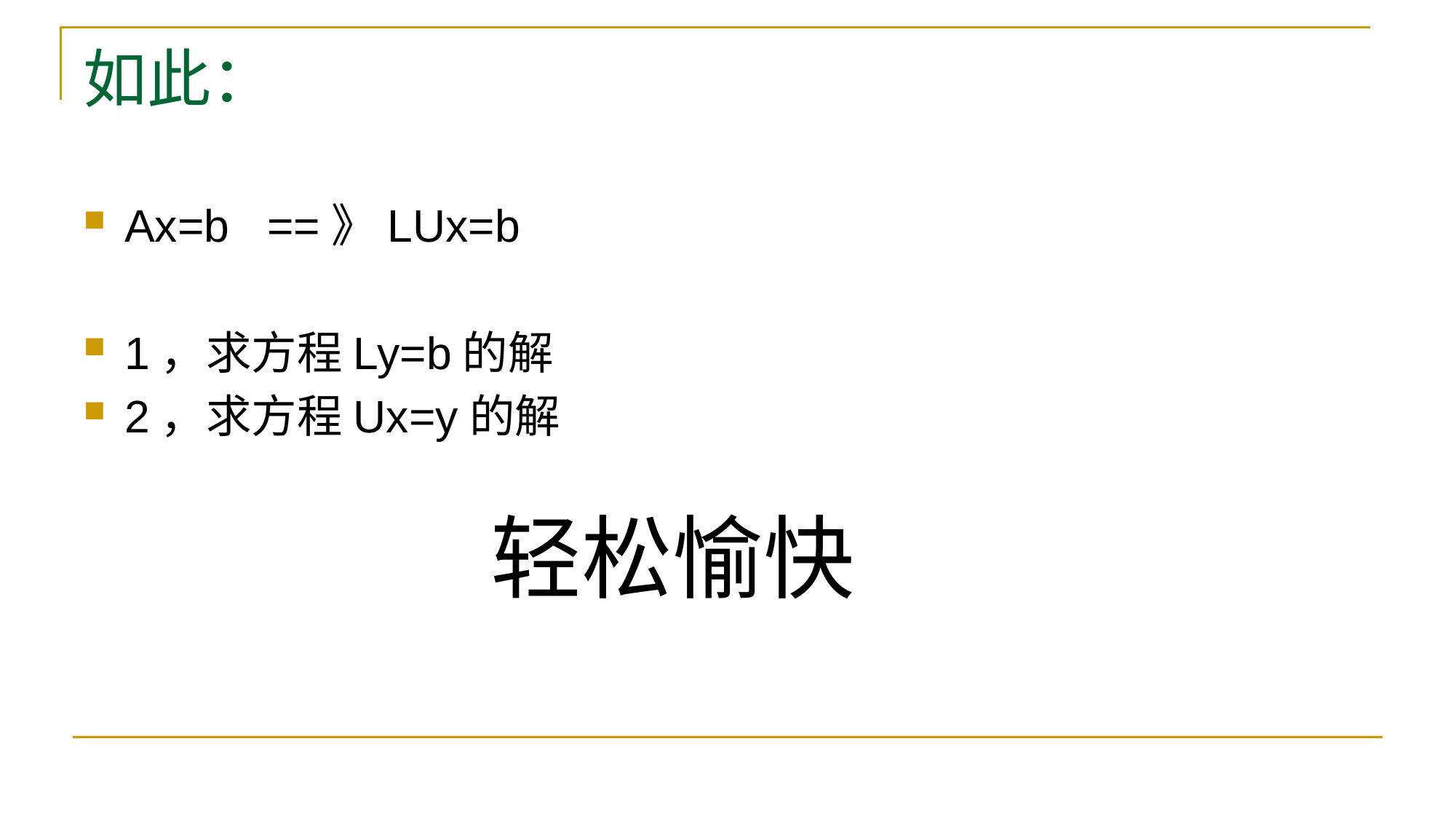

# 如此：
Ax=b   ==》LUx=b

1，求方程Ly=b的解
2，求方程Ux=y的解
轻松愉快